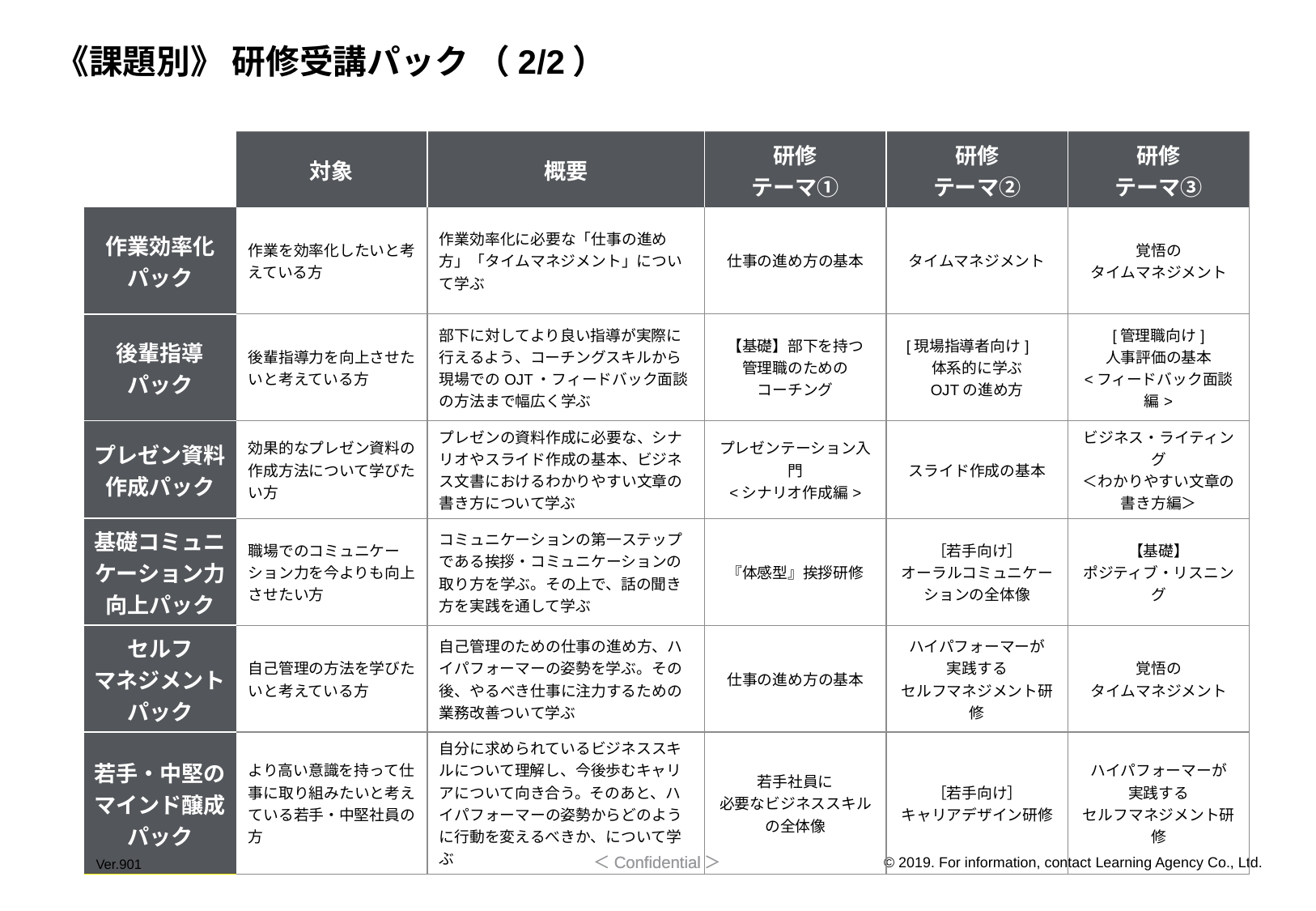

《課題別》 研修受講パック （2/2）
|  | 対象 | 概要 | 研修 テーマ① | 研修 テーマ② | 研修 テーマ③ |
| --- | --- | --- | --- | --- | --- |
| 作業効率化 パック | 作業を効率化したいと考えている方 | 作業効率化に必要な「仕事の進め方」「タイムマネジメント」について学ぶ | 仕事の進め方の基本 | タイムマネジメント | 覚悟の タイムマネジメント |
| 後輩指導 パック | 後輩指導力を向上させたいと考えている方 | 部下に対してより良い指導が実際に行えるよう、コーチングスキルから現場でのOJT・フィードバック面談の方法まで幅広く学ぶ | 【基礎】部下を持つ 管理職のための コーチング | [現場指導者向け]　 体系的に学ぶ OJTの進め方 | [管理職向け] 人事評価の基本 <フィードバック面談編> |
| プレゼン資料 作成パック | 効果的なプレゼン資料の作成方法について学びたい方 | プレゼンの資料作成に必要な、シナリオやスライド作成の基本、ビジネス文書におけるわかりやすい文章の書き方について学ぶ | プレゼンテーション入門 <シナリオ作成編> | スライド作成の基本 | ビジネス・ライティング ＜わかりやすい文章の書き方編＞ |
| 基礎コミュニケーション力 向上パック | 職場でのコミュニケーション力を今よりも向上させたい方 | コミュニケーションの第一ステップである挨拶・コミュニケーションの取り方を学ぶ。その上で、話の聞き方を実践を通して学ぶ | 『体感型』挨拶研修 | ［若手向け］ オーラルコミュニケーションの全体像 | 【基礎】 ポジティブ・リスニング |
| セルフ マネジメント パック | 自己管理の方法を学びたいと考えている方 | 自己管理のための仕事の進め方、ハイパフォーマーの姿勢を学ぶ。その後、やるべき仕事に注力するための業務改善ついて学ぶ | 仕事の進め方の基本 | ハイパフォーマーが 実践する セルフマネジメント研修 | 覚悟の タイムマネジメント |
| 若手・中堅の マインド醸成パック | より高い意識を持って仕事に取り組みたいと考えている若手・中堅社員の方 | 自分に求められているビジネススキルについて理解し、今後歩むキャリアについて向き合う。そのあと、ハイパフォーマーの姿勢からどのように行動を変えるべきか、について学ぶ | 若手社員に 必要なビジネススキルの全体像 | ［若手向け］ キャリアデザイン研修 | ハイパフォーマーが 実践する セルフマネジメント研修 |
Ver.901